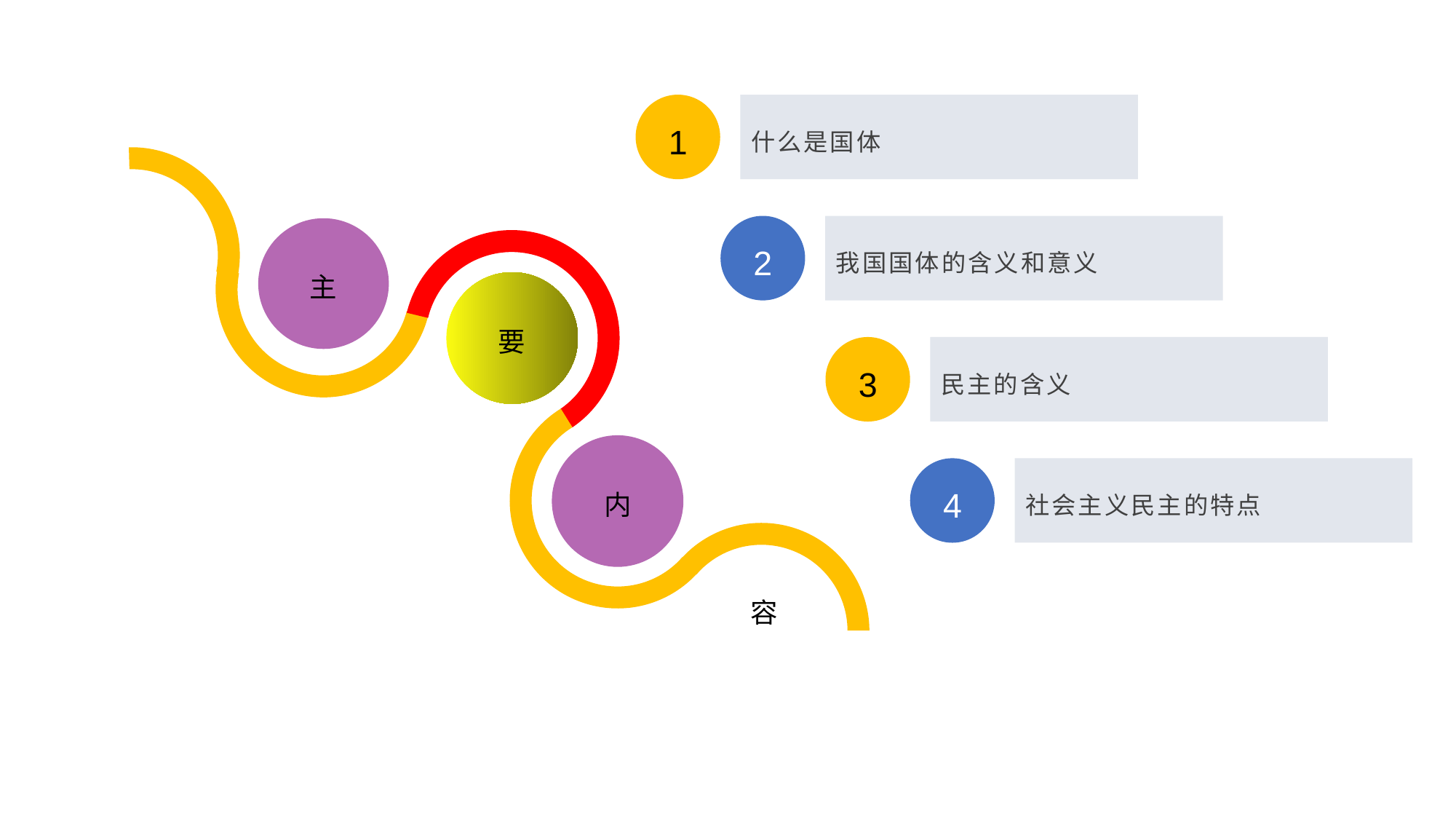

1
什么是国体

2
我国国体的含义和意义
主

要
3
民主的含义

内
4
社会主义民主的特点

  容